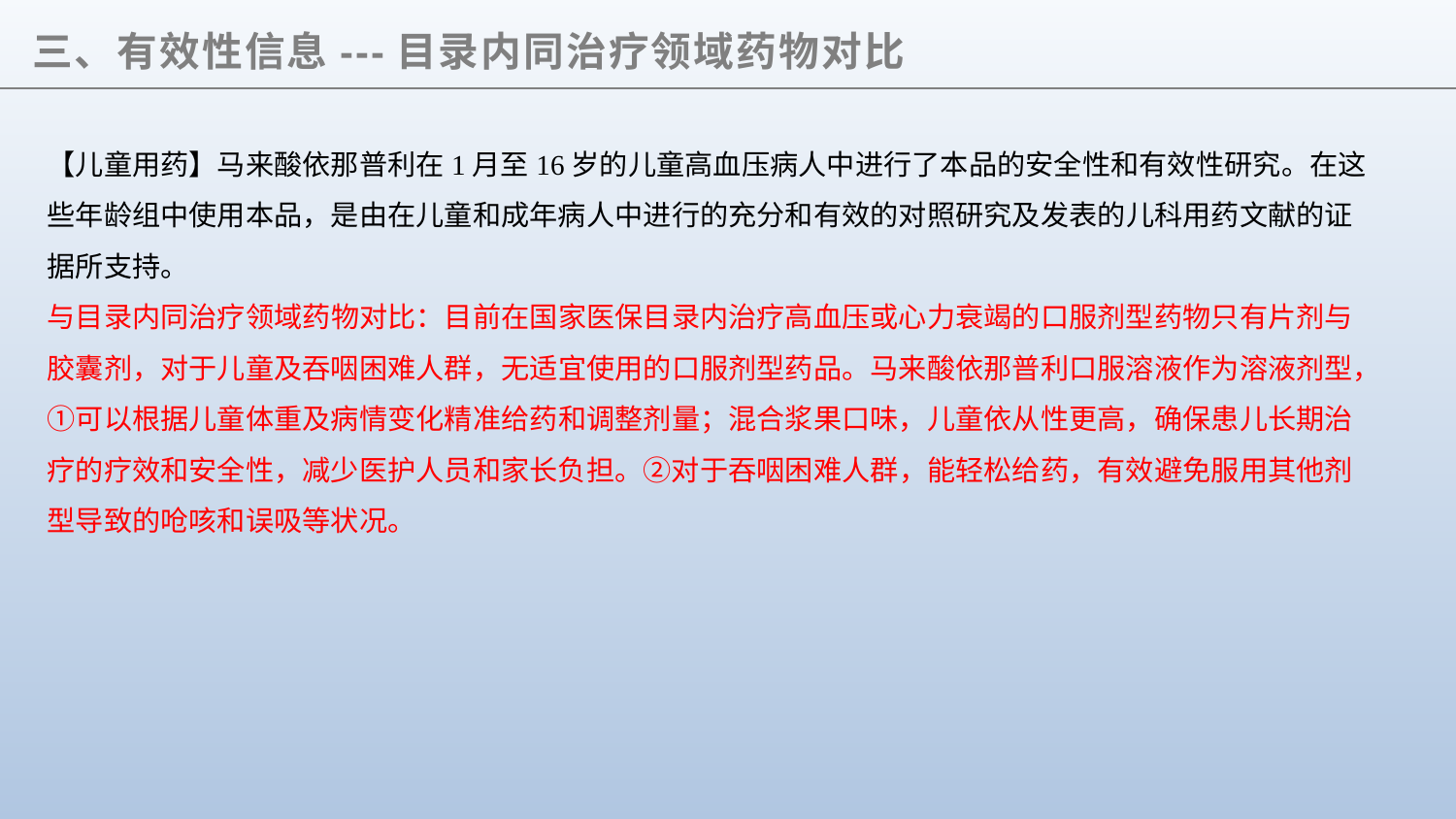

三、有效性信息---目录内同治疗领域药物对比

【儿童用药】马来酸依那普利在1月至16岁的儿童高血压病人中进行了本品的安全性和有效性研究。在这些年龄组中使用本品，是由在儿童和成年病人中进行的充分和有效的对照研究及发表的儿科用药文献的证据所支持。
与目录内同治疗领域药物对比：目前在国家医保目录内治疗高血压或心力衰竭的口服剂型药物只有片剂与胶囊剂，对于儿童及吞咽困难人群，无适宜使用的口服剂型药品。马来酸依那普利口服溶液作为溶液剂型，①可以根据儿童体重及病情变化精准给药和调整剂量；混合浆果口味，儿童依从性更高，确保患儿长期治疗的疗效和安全性，减少医护人员和家长负担。②对于吞咽困难人群，能轻松给药，有效避免服用其他剂型导致的呛咳和误吸等状况。